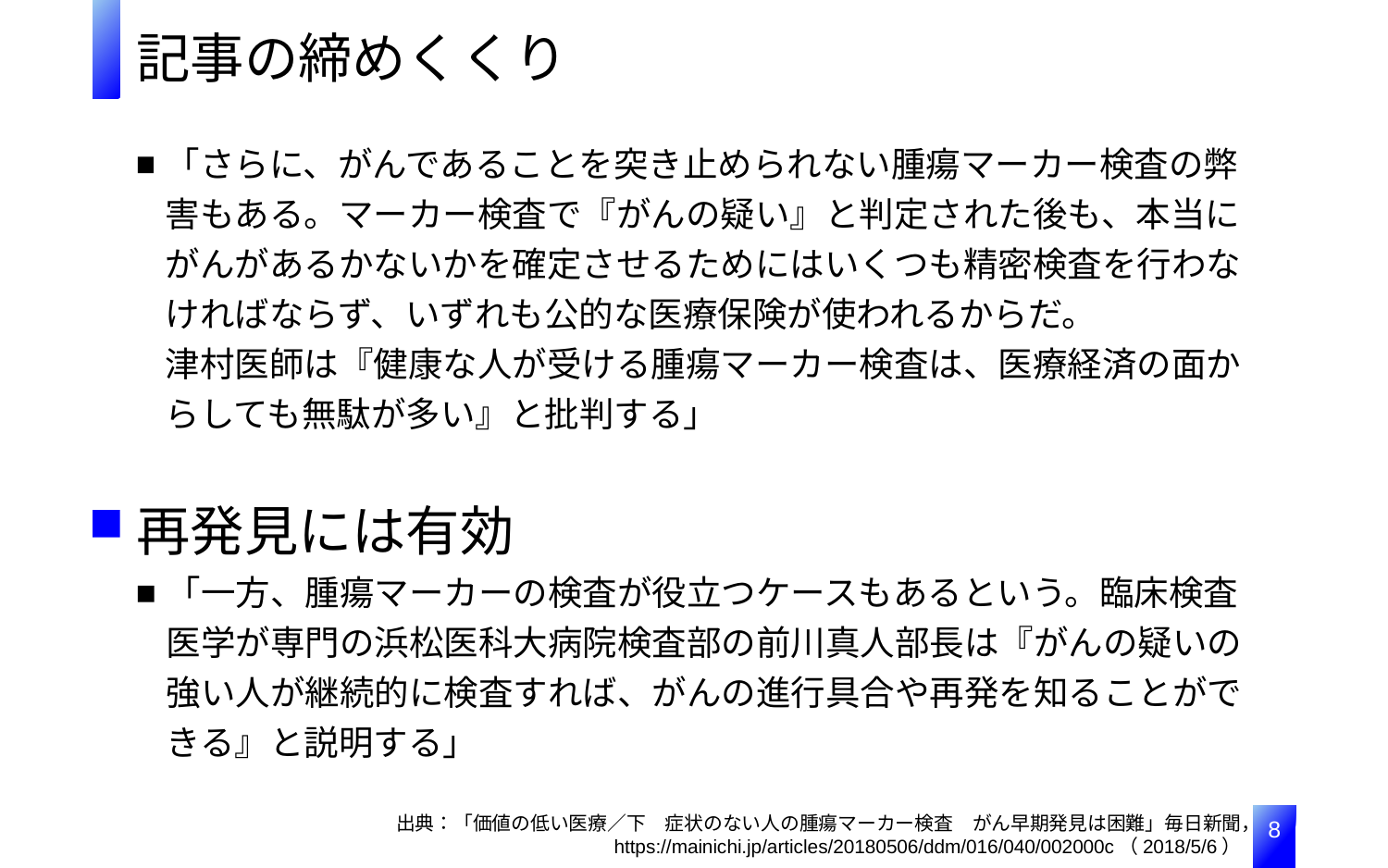

記事の締めくくり
「さらに、がんであることを突き止められない腫瘍マーカー検査の弊害もある。マーカー検査で『がんの疑い』と判定された後も、本当にがんがあるかないかを確定させるためにはいくつも精密検査を行わなければならず、いずれも公的な医療保険が使われるからだ。
津村医師は『健康な人が受ける腫瘍マーカー検査は、医療経済の面からしても無駄が多い』と批判する」

再発見には有効

「一方、腫瘍マーカーの検査が役立つケースもあるという。臨床検査医学が専門の浜松医科大病院検査部の前川真人部長は『がんの疑いの強い人が継続的に検査すれば、がんの進行具合や再発を知ることができる』と説明する」

出典：「価値の低い医療／下　症状のない人の腫瘍マーカー検査　がん早期発見は困難」毎日新聞，https://mainichi.jp/articles/20180506/ddm/016/040/002000c（2018/5/6）